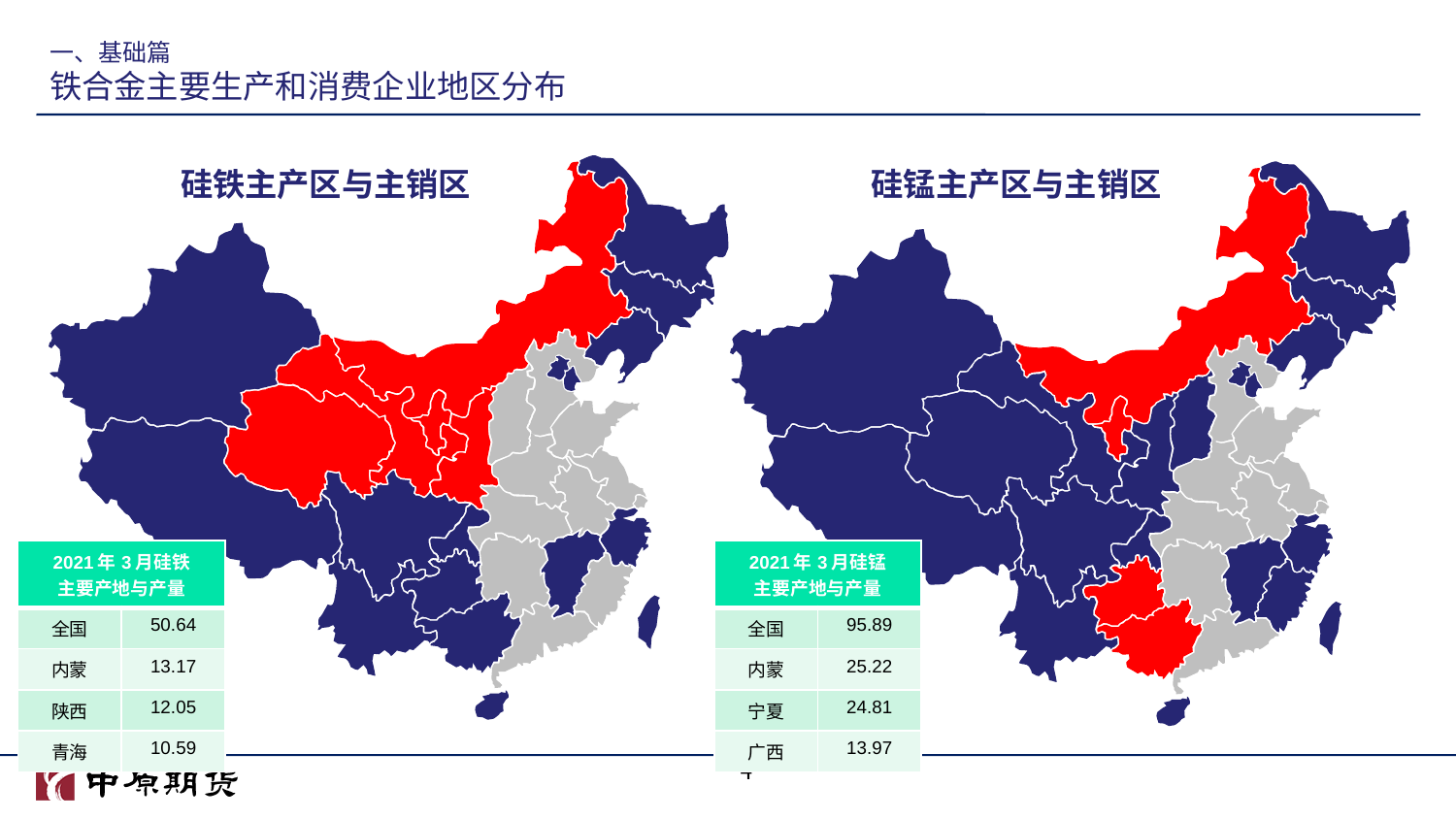

# 一、基础篇 铁合金主要生产和消费企业地区分布
硅铁主产区与主销区

硅锰主产区与主销区

| 2021年3月硅铁 主要产地与产量 |  |
| --- | --- |
| 全国 | 50.64 |
| 内蒙 | 13.17 |
| 陕西 | 12.05 |
| 青海 | 10.59 |
| 2021年3月硅锰 主要产地与产量 |  |
| --- | --- |
| 全国 | 95.89 |
| 内蒙 | 25.22 |
| 宁夏 | 24.81 |
| 广西 | 13.97 |

4